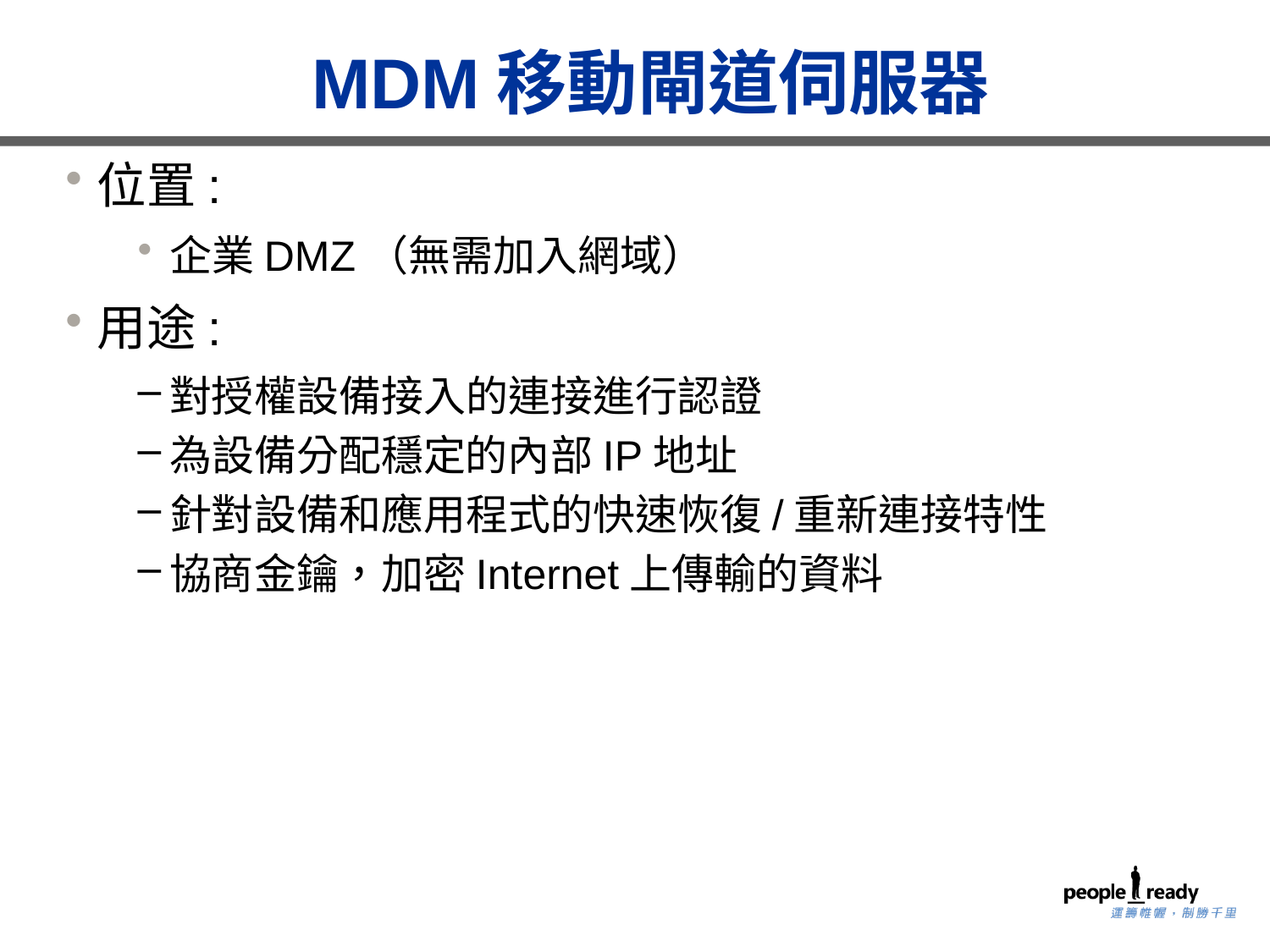

MDM移動閘道伺服器
位置:
企業DMZ（無需加入網域）
用途:
對授權設備接入的連接進行認證
為設備分配穩定的內部IP地址
針對設備和應用程式的快速恢復/重新連接特性
協商金鑰，加密Internet上傳輸的資料